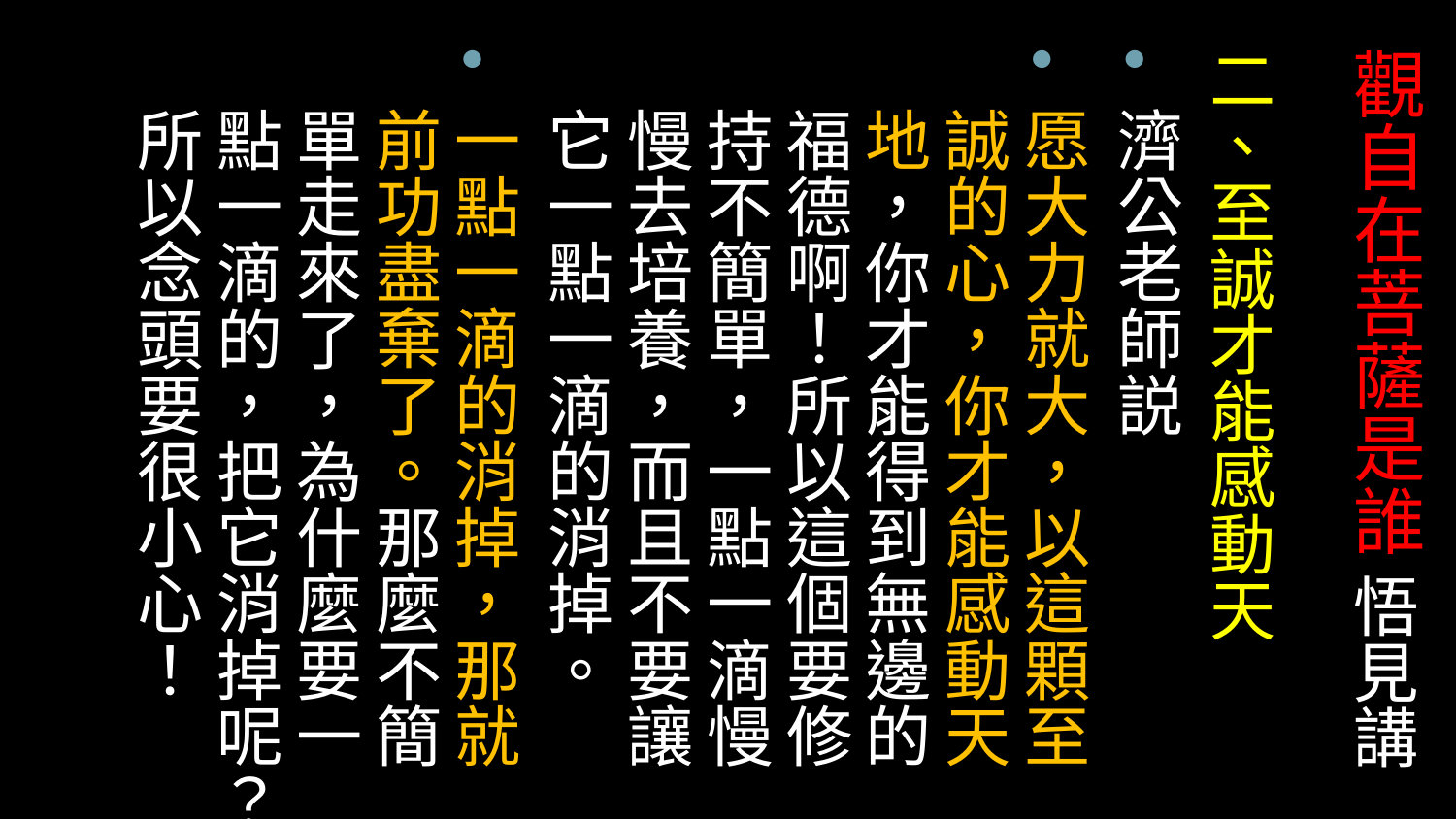

# 觀自在菩薩是誰 悟見講
二、至誠才能感動天
濟公老師説
愿大力就大，以這顆至誠的心，你才能感動天地，你才能得到無邊的福德啊！所以這個要修持不簡單，一點一滴慢慢去培養，而且不要讓它一點一滴的消掉。
一點一滴的消掉，那就前功盡棄了。那麼不簡單走來了，為什麼要一點一滴的，把它消掉呢？所以念頭要很小心！